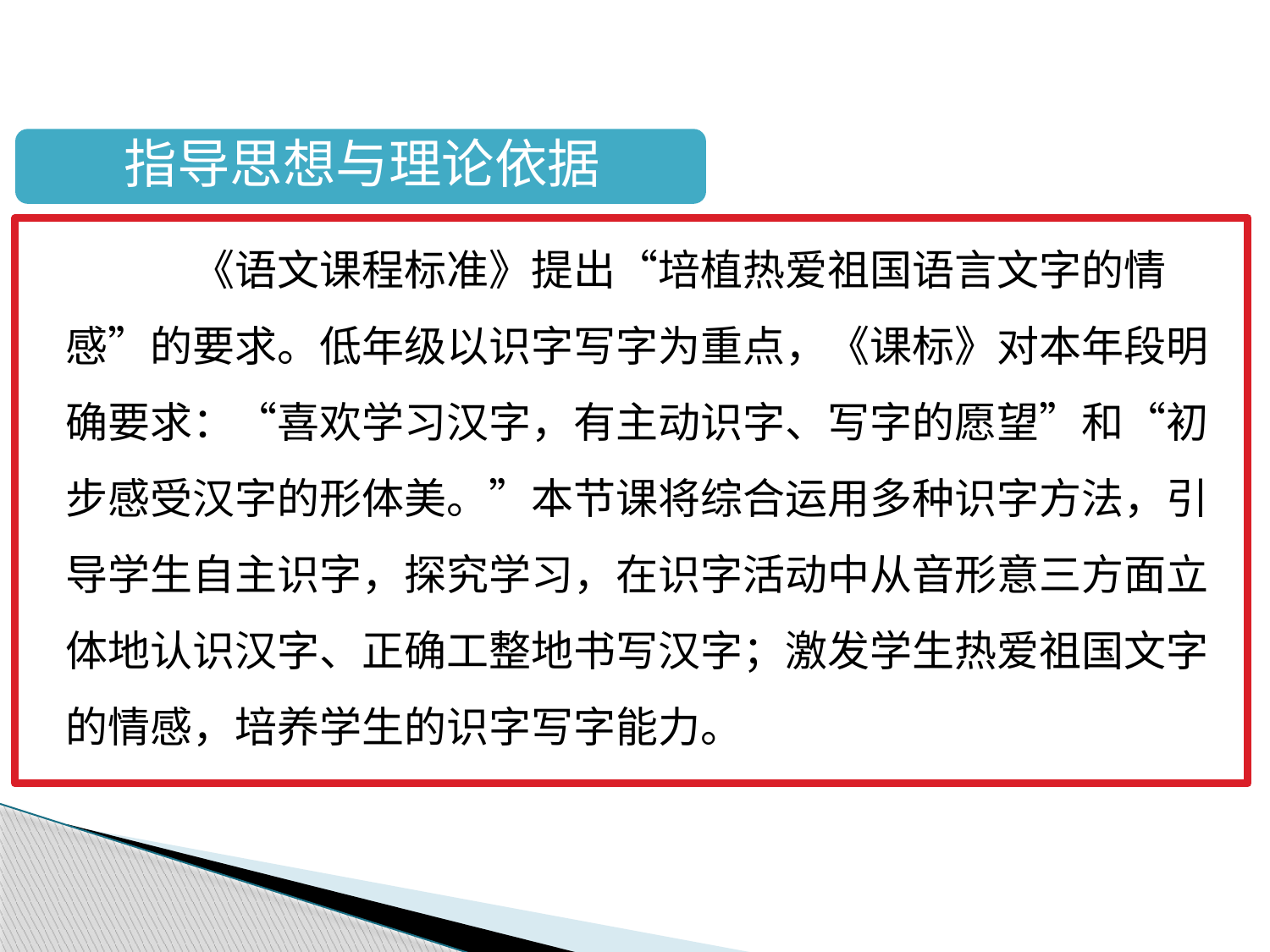

指导思想与理论依据
		《语文课程标准》提出“培植热爱祖国语言文字的情感”的要求。低年级以识字写字为重点，《课标》对本年段明确要求：“喜欢学习汉字，有主动识字、写字的愿望”和“初步感受汉字的形体美。”本节课将综合运用多种识字方法，引导学生自主识字，探究学习，在识字活动中从音形意三方面立体地认识汉字、正确工整地书写汉字；激发学生热爱祖国文字的情感，培养学生的识字写字能力。